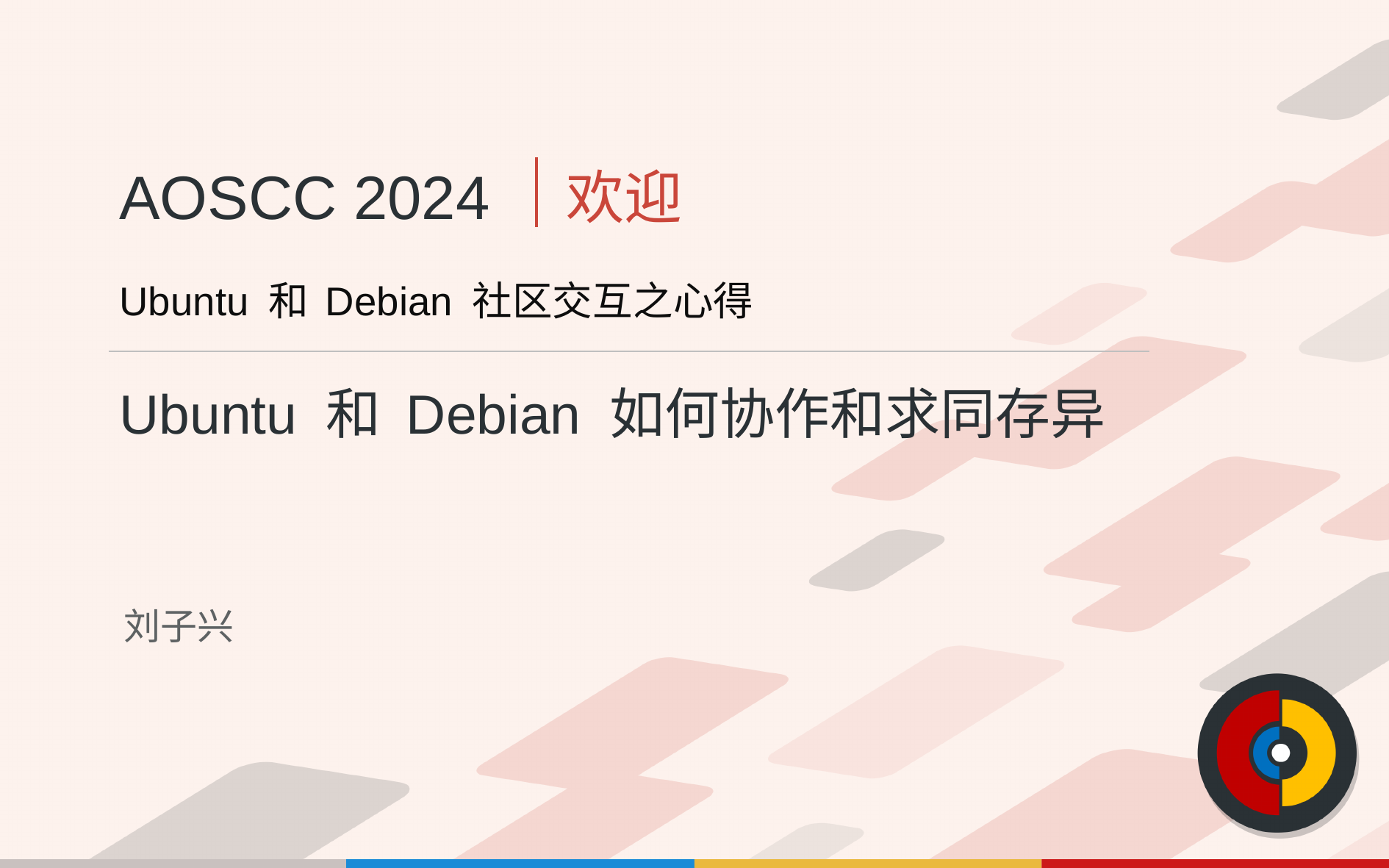

Ubuntu 和 Debian 社区交互之心得
# Ubuntu 和 Debian 如何协作和求同存异
刘子兴